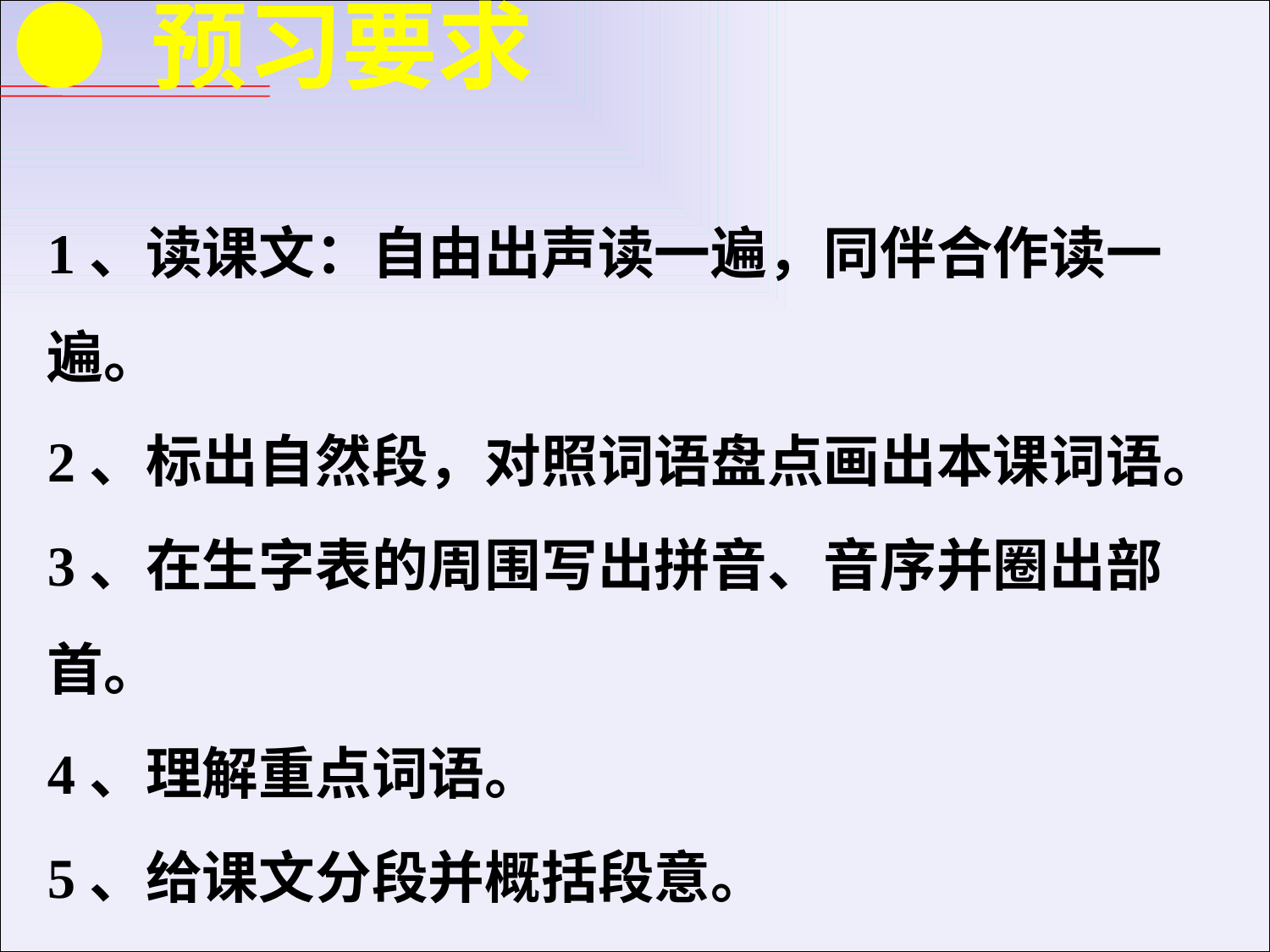

● 预习要求

1、读课文：自由出声读一遍，同伴合作读一遍。
2、标出自然段，对照词语盘点画出本课词语。
3、在生字表的周围写出拼音、音序并圈出部首。
4、理解重点词语。
5、给课文分段并概括段意。
6、了解作者的有关资料。